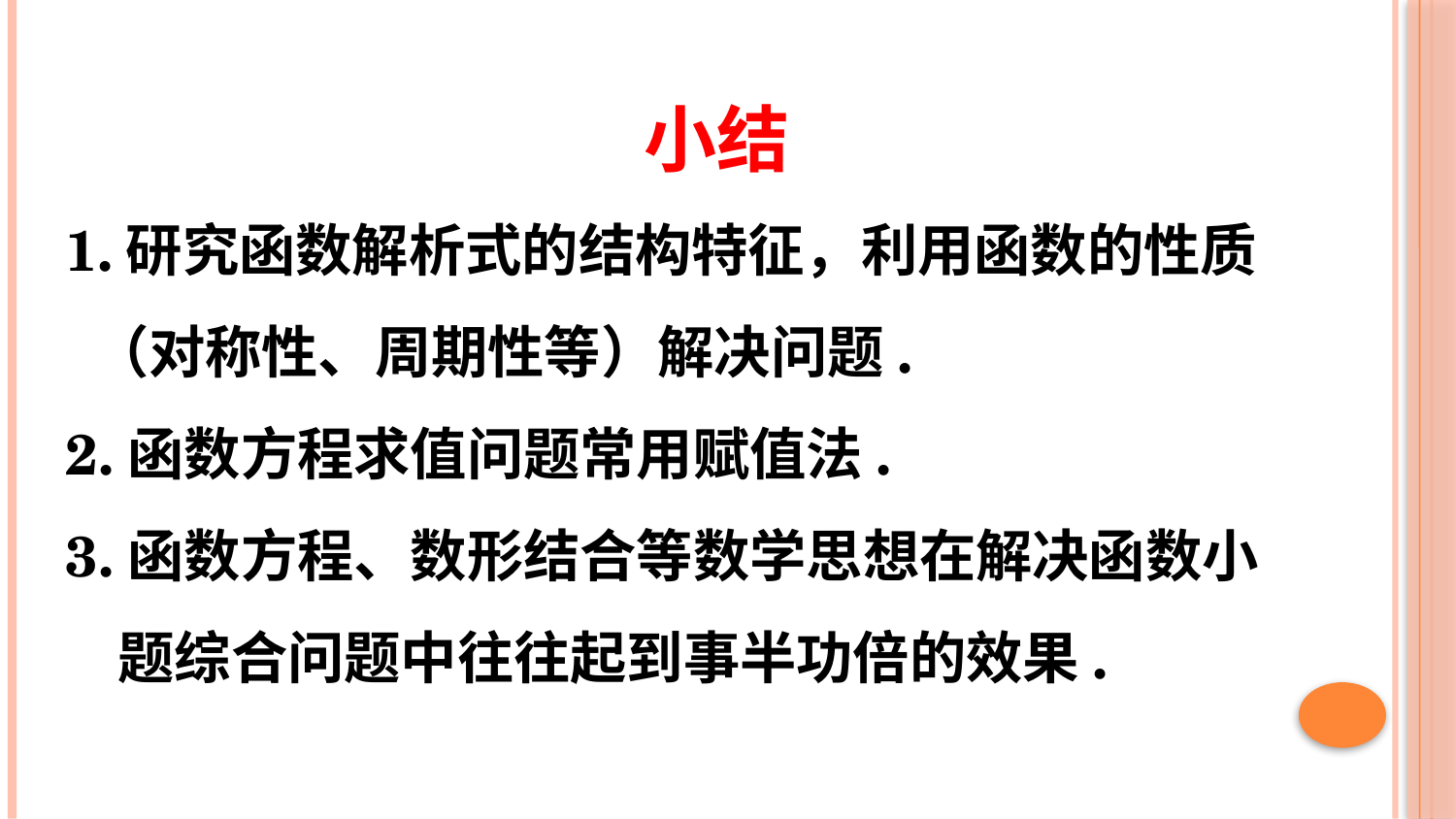

小结
1.研究函数解析式的结构特征，利用函数的性质
 （对称性、周期性等）解决问题.
2.函数方程求值问题常用赋值法.
3.函数方程、数形结合等数学思想在解决函数小
   题综合问题中往往起到事半功倍的效果.